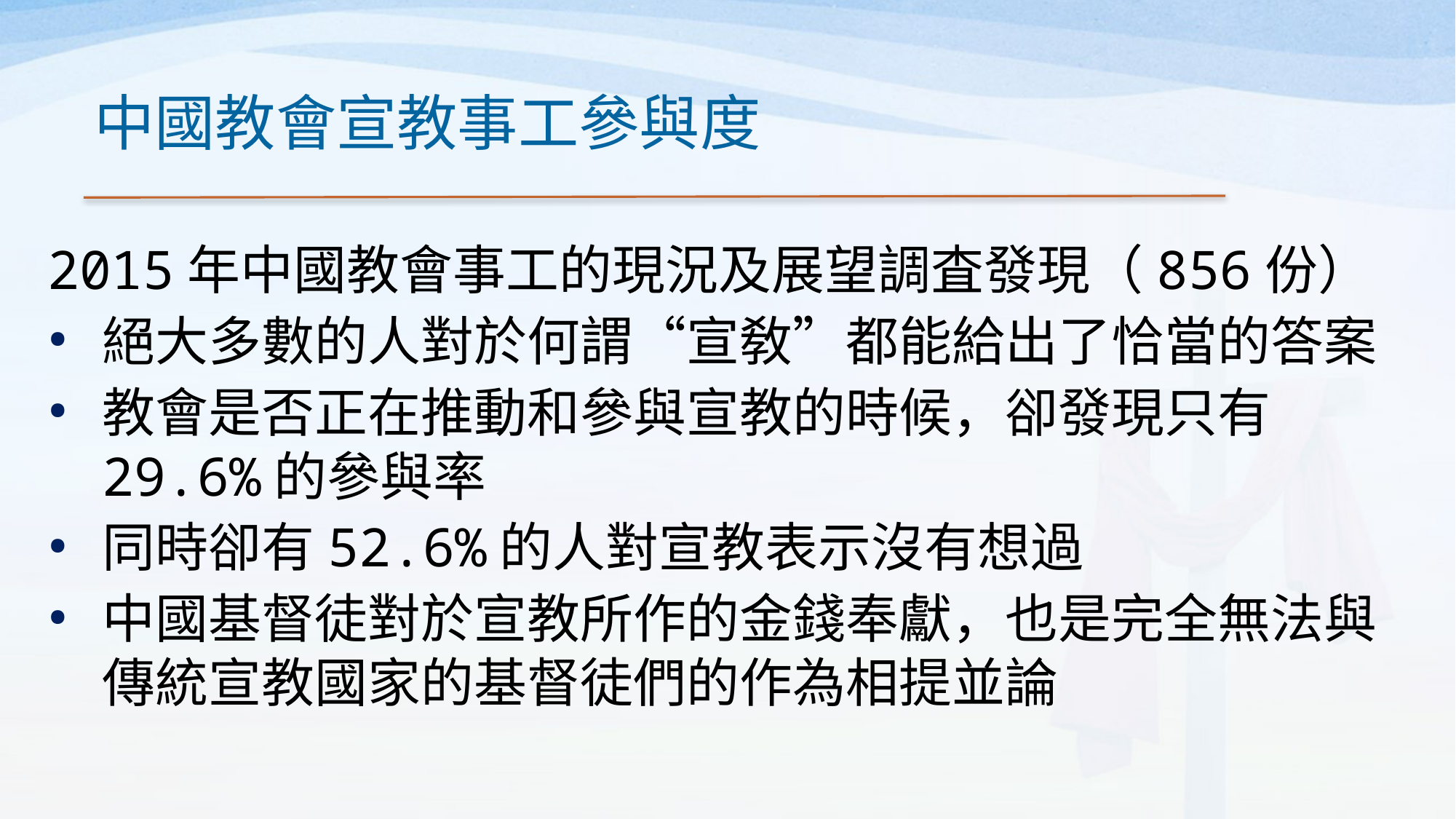

中國教會宣教事工參與度
2015年中國教會事工的現況及展望調査發現（856份）
絕大多數的人對於何謂“宣敎”都能給出了恰當的答案
教會是否正在推動和參與宣教的時候，卻發現只有29.6%的參與率
同時卻有52.6%的人對宣教表示沒有想過
中國基督徒對於宣教所作的金錢奉獻，也是完全無法與傳統宣教國家的基督徒們的作為相提並論